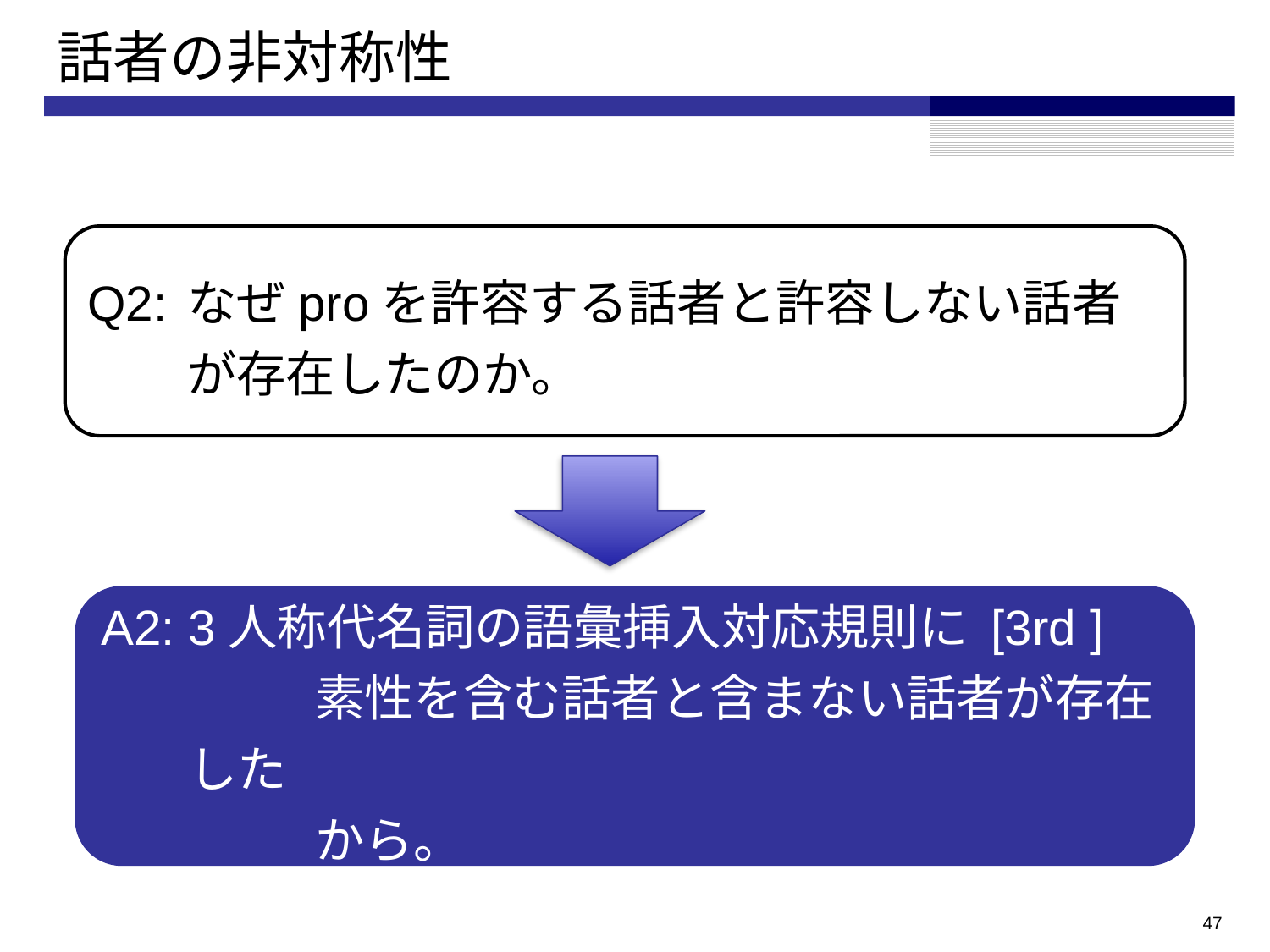

# 話者の非対称性
Q2:	なぜproを許容する話者と許容しない話者が存在したのか。

A2: 3人称代名詞の語彙挿入対応規則に [3rd ]
		素性を含む話者と含まない話者が存在した
		から。
47